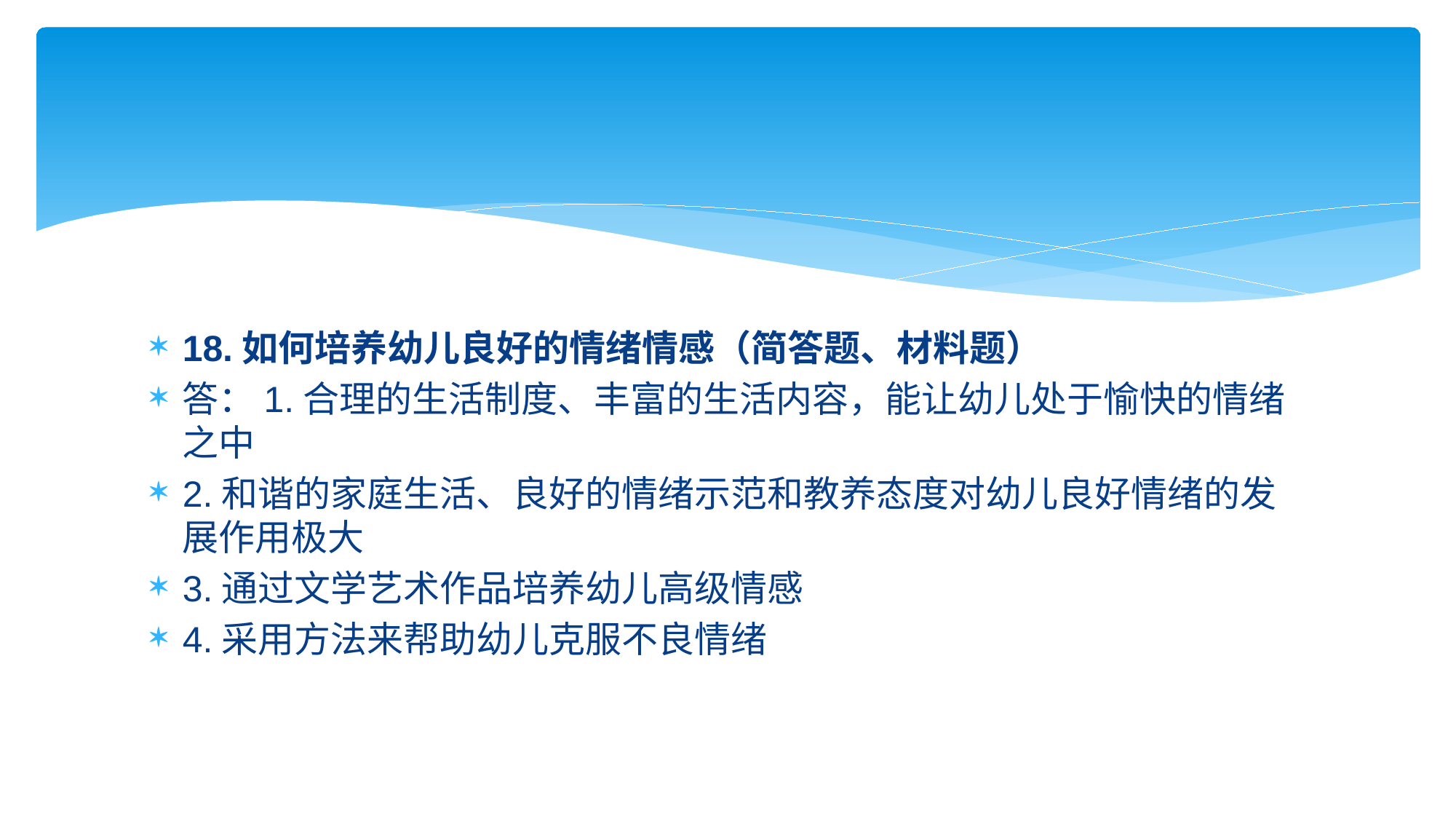

#
18.如何培养幼儿良好的情绪情感（简答题、材料题）
答：1.合理的生活制度、丰富的生活内容，能让幼儿处于愉快的情绪之中
2.和谐的家庭生活、良好的情绪示范和教养态度对幼儿良好情绪的发展作用极大
3.通过文学艺术作品培养幼儿高级情感
4.采用方法来帮助幼儿克服不良情绪